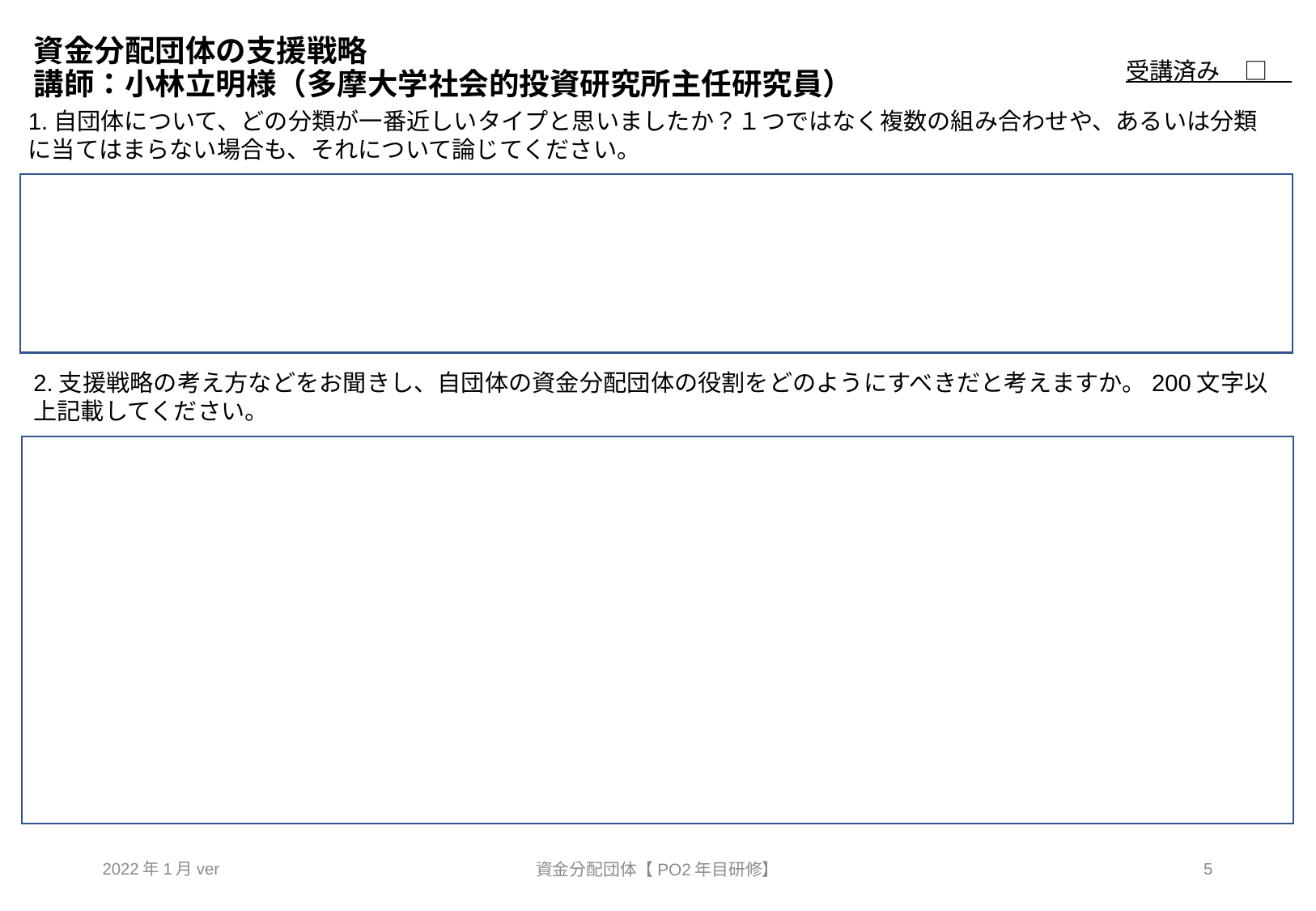

# 資金分配団体の支援戦略 講師：小林立明様（多摩大学社会的投資研究所主任研究員）
受講済み　□
1.自団体について、どの分類が一番近しいタイプと思いましたか？１つではなく複数の組み合わせや、あるいは分類に当てはまらない場合も、それについて論じてください。

2.支援戦略の考え方などをお聞きし、自団体の資金分配団体の役割をどのようにすべきだと考えますか。200文字以上記載してください。

2022年1月ver
資金分配団体【PO2年目研修】
5